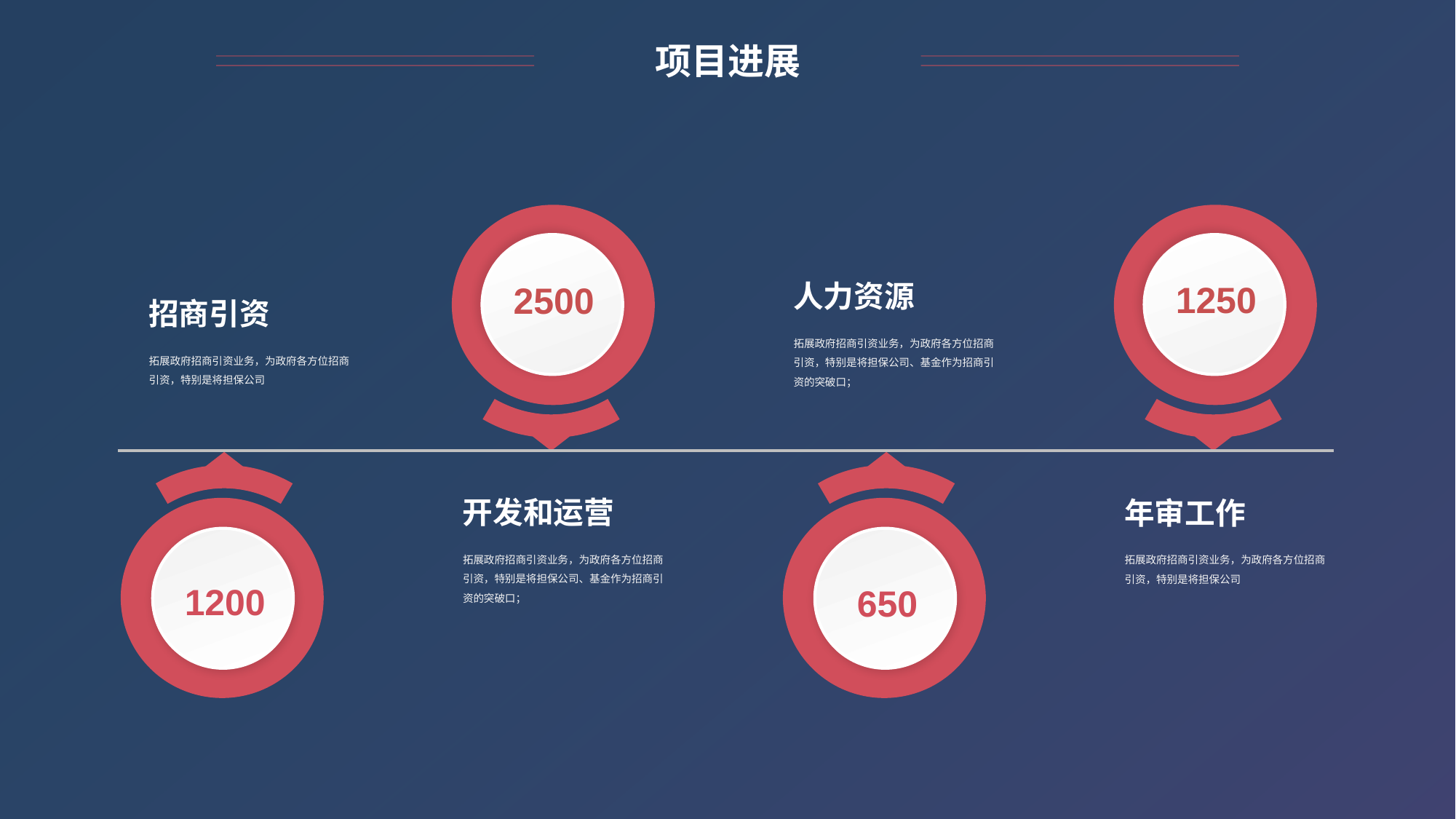

项目进展

1250
人力资源
2500
招商引资
拓展政府招商引资业务，为政府各方位招商引资，特别是将担保公司、基金作为招商引资的突破口；
拓展政府招商引资业务，为政府各方位招商引资，特别是将担保公司

开发和运营
年审工作

拓展政府招商引资业务，为政府各方位招商引资，特别是将担保公司、基金作为招商引资的突破口；
拓展政府招商引资业务，为政府各方位招商引资，特别是将担保公司
1200
650